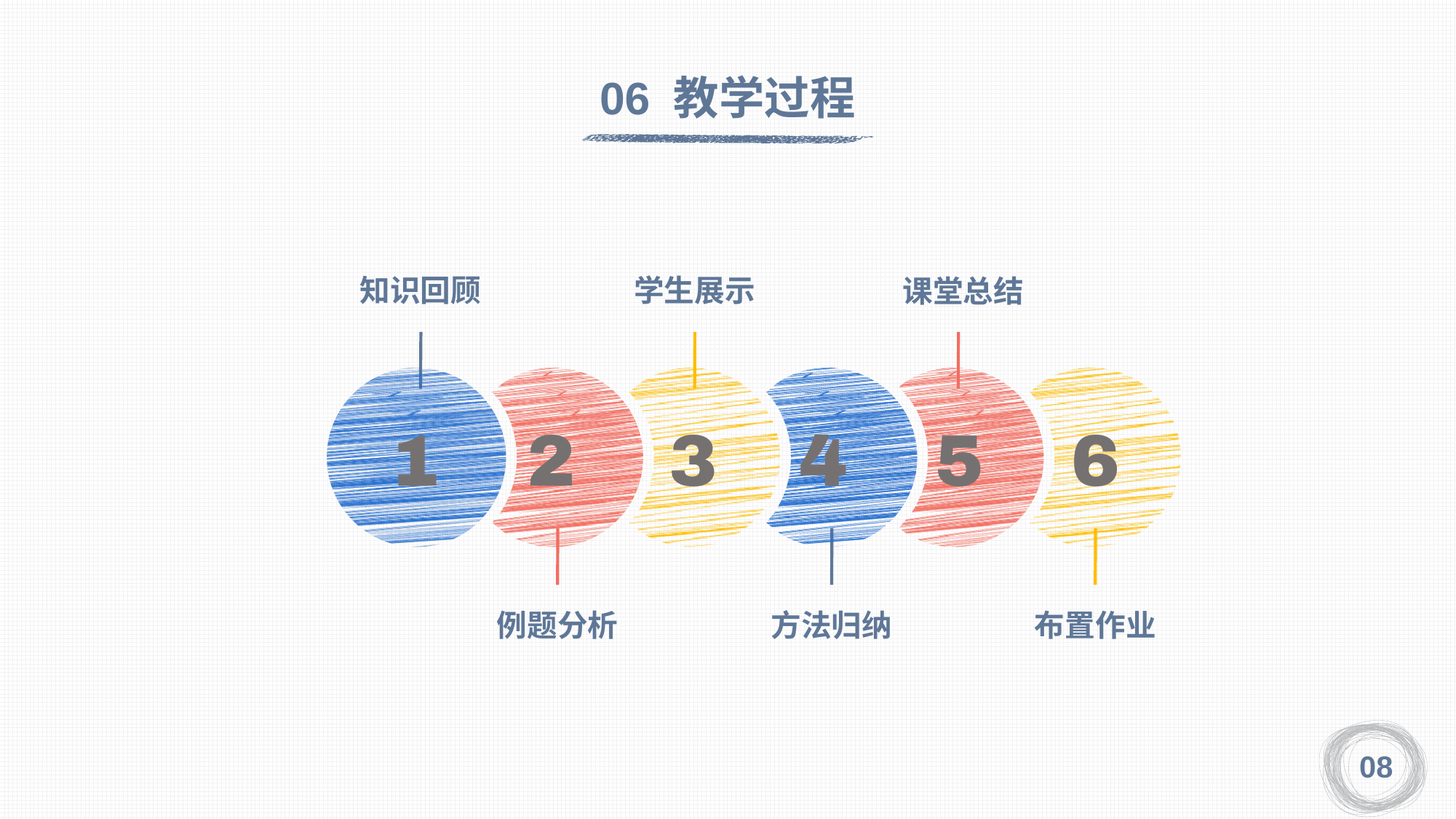

06 教学过程

学生展示
知识回顾
课堂总结

1
2
3
4
5
6
例题分析
方法归纳
布置作业

08